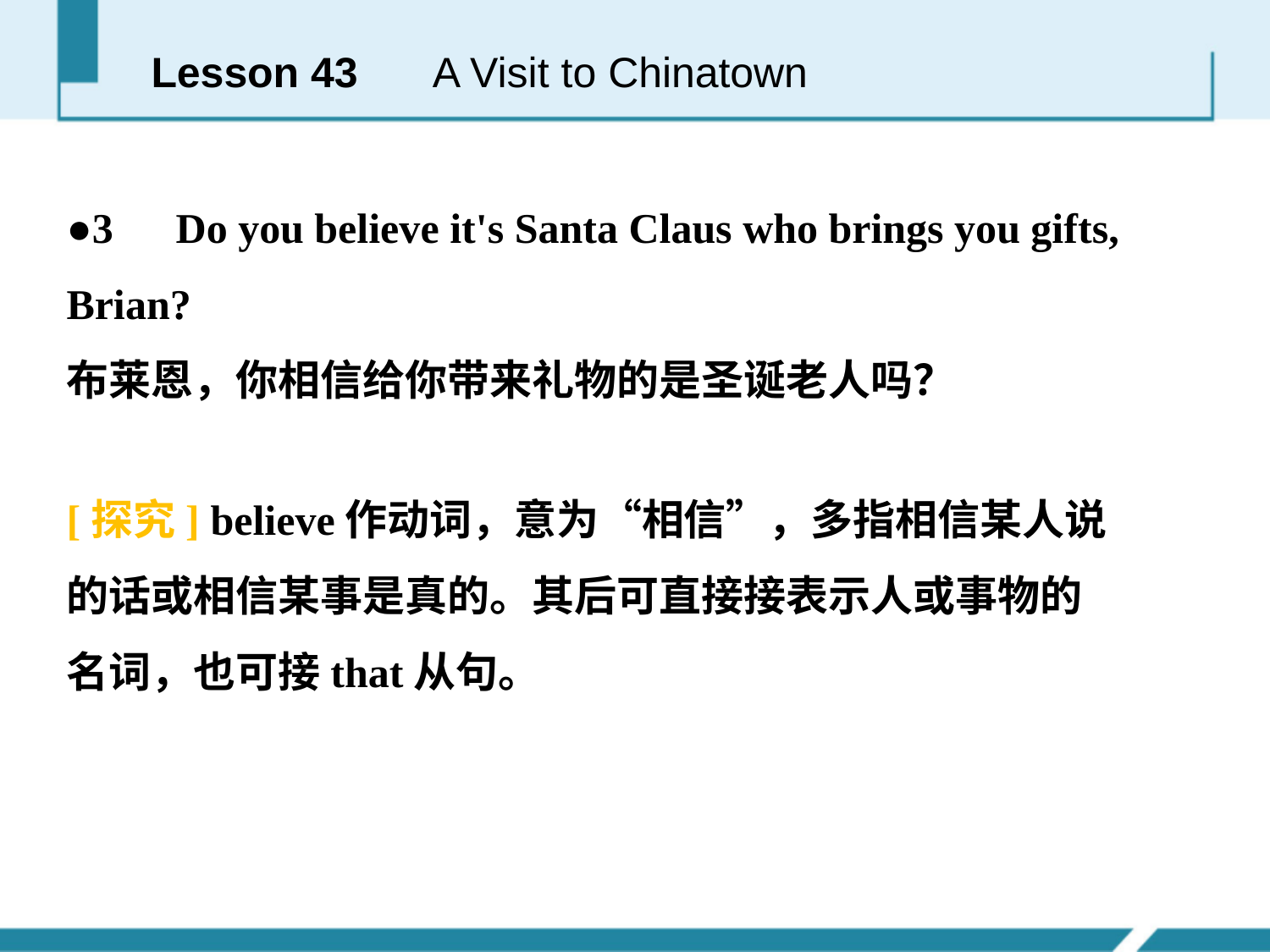

Lesson 43 　A Visit to Chinatown
●3　Do you believe it's Santa Claus who brings you gifts, Brian?
布莱恩，你相信给你带来礼物的是圣诞老人吗？
[探究] believe作动词，意为“相信”，多指相信某人说的话或相信某事是真的。其后可直接接表示人或事物的名词，也可接that从句。